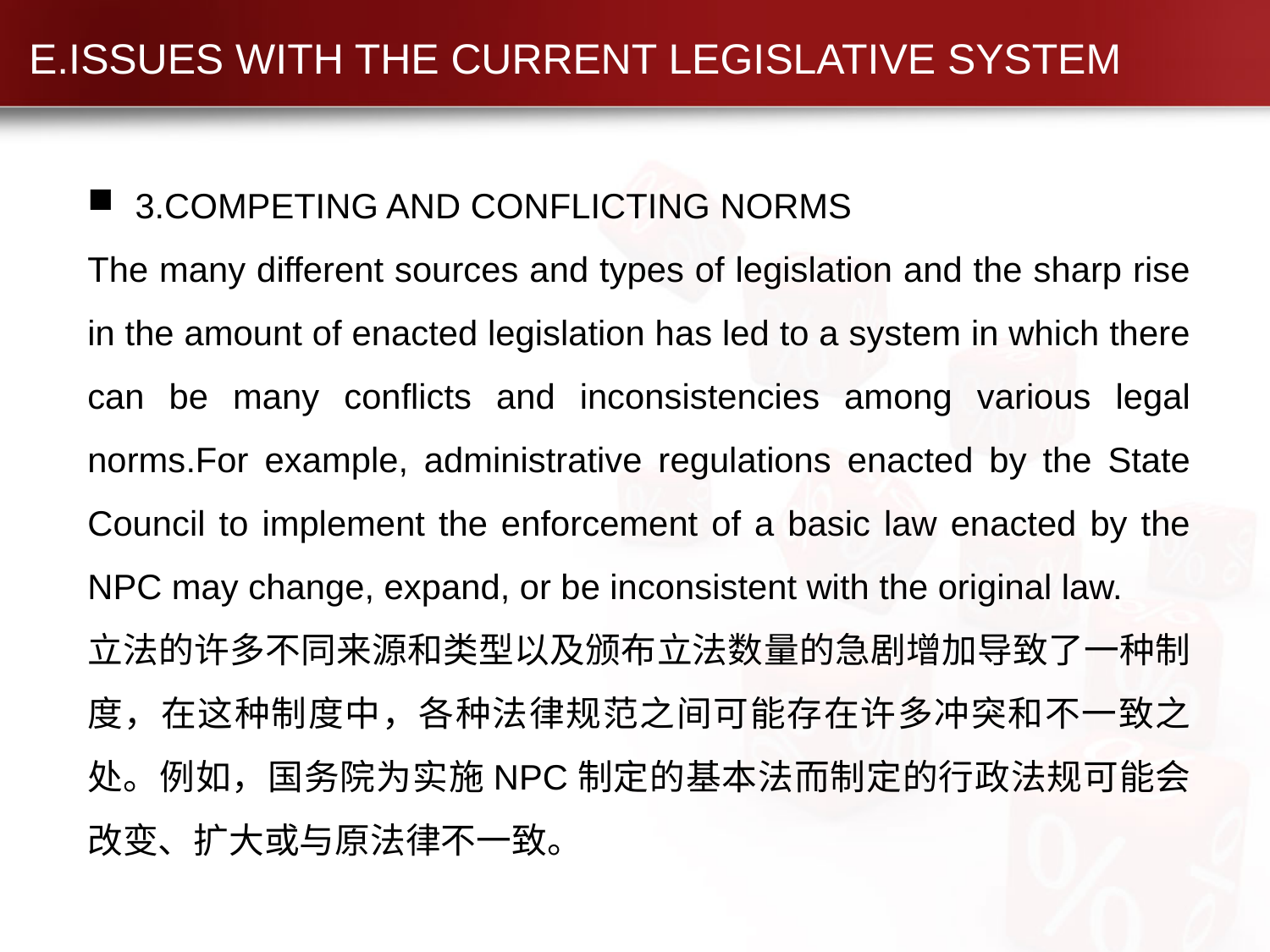

# E.ISSUES WITH THE CURRENT LEGISLATIVE SYSTEM
3.COMPETING AND CONFLICTING NORMS
The many different sources and types of legislation and the sharp rise in the amount of enacted legislation has led to a system in which there can be many conflicts and inconsistencies among various legal norms.For example, administrative regulations enacted by the State Council to implement the enforcement of a basic law enacted by the NPC may change, expand, or be inconsistent with the original law.
立法的许多不同来源和类型以及颁布立法数量的急剧增加导致了一种制度，在这种制度中，各种法律规范之间可能存在许多冲突和不一致之处。例如，国务院为实施NPC制定的基本法而制定的行政法规可能会改变、扩大或与原法律不一致。